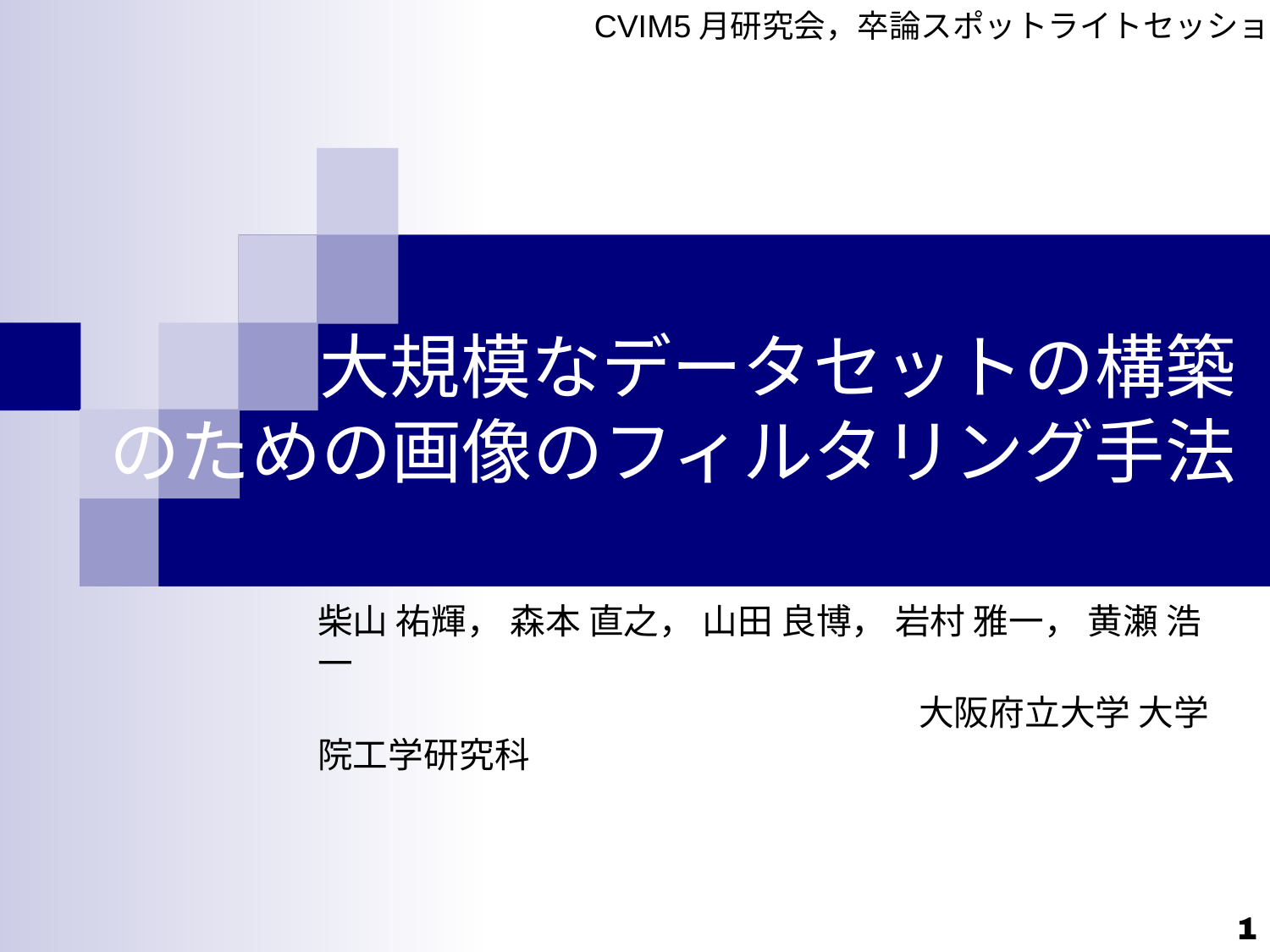

# 大規模なデータセットの構築 のための画像のフィルタリング手法
柴山 祐輝， 森本 直之， 山田 良博， 岩村 雅一， 黄瀬 浩一
　　　　　　　　　　　　　　　　　大阪府立大学 大学院工学研究科

1